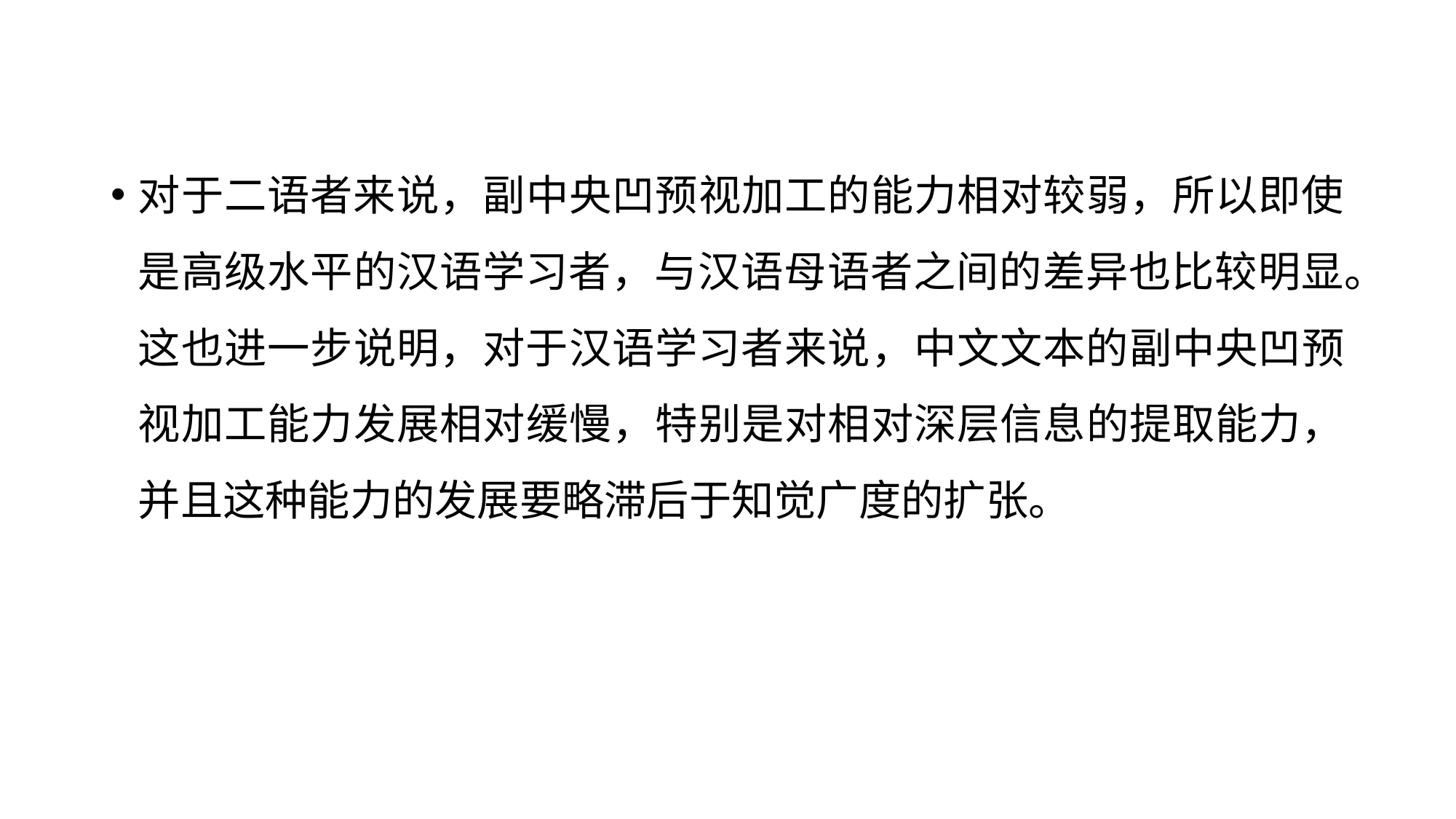

对于二语者来说，副中央凹预视加工的能力相对较弱，所以即使是高级水平的汉语学习者，与汉语母语者之间的差异也比较明显。这也进一步说明，对于汉语学习者来说，中文文本的副中央凹预视加工能力发展相对缓慢，特别是对相对深层信息的提取能力，并且这种能力的发展要略滞后于知觉广度的扩张。